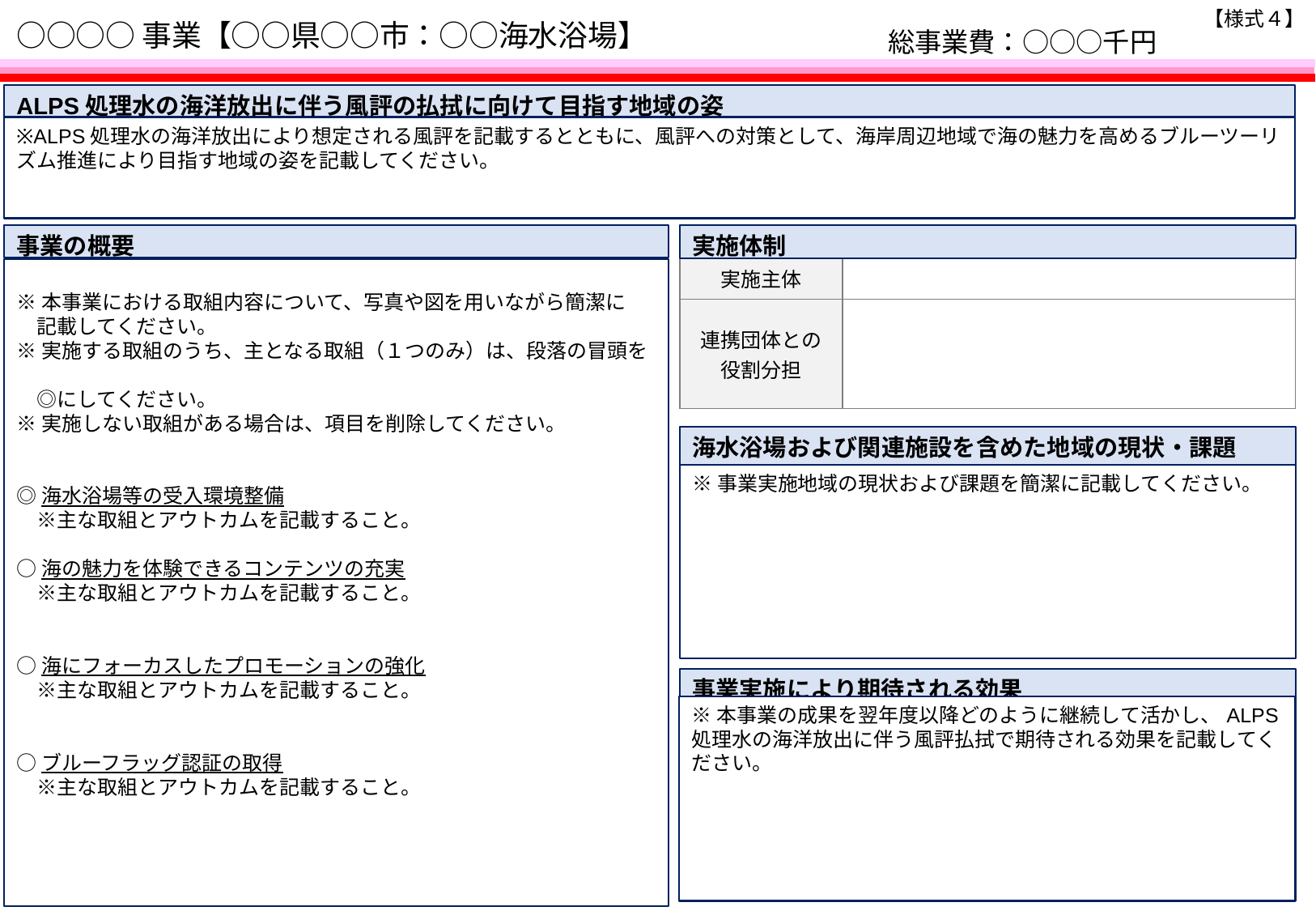

【様式４】
# ○○○○事業【○○県○○市：○○海水浴場】
総事業費：○○○千円
ALPS処理水の海洋放出に伴う風評の払拭に向けて目指す地域の姿
※ALPS処理水の海洋放出により想定される風評を記載するとともに、風評への対策として、海岸周辺地域で海の魅力を高めるブルーツーリズム推進により目指す地域の姿を記載してください。
事業の概要
実施体制
| 実施主体 |  |
| --- | --- |
| 連携団体との役割分担 |  |

※本事業における取組内容について、写真や図を用いながら簡潔に
　記載してください。
※実施する取組のうち、主となる取組（１つのみ）は、段落の冒頭を
　◎にしてください。
※実施しない取組がある場合は、項目を削除してください。

◎海水浴場等の受入環境整備
　※主な取組とアウトカムを記載すること。

○海の魅力を体験できるコンテンツの充実
　※主な取組とアウトカムを記載すること。

○海にフォーカスしたプロモーションの強化
　※主な取組とアウトカムを記載すること。

○ブルーフラッグ認証の取得
　※主な取組とアウトカムを記載すること。

海水浴場および関連施設を含めた地域の現状・課題
※事業実施地域の現状および課題を簡潔に記載してください。

事業実施により期待される効果
※本事業の成果を翌年度以降どのように継続して活かし、ALPS処理水の海洋放出に伴う風評払拭で期待される効果を記載してください。